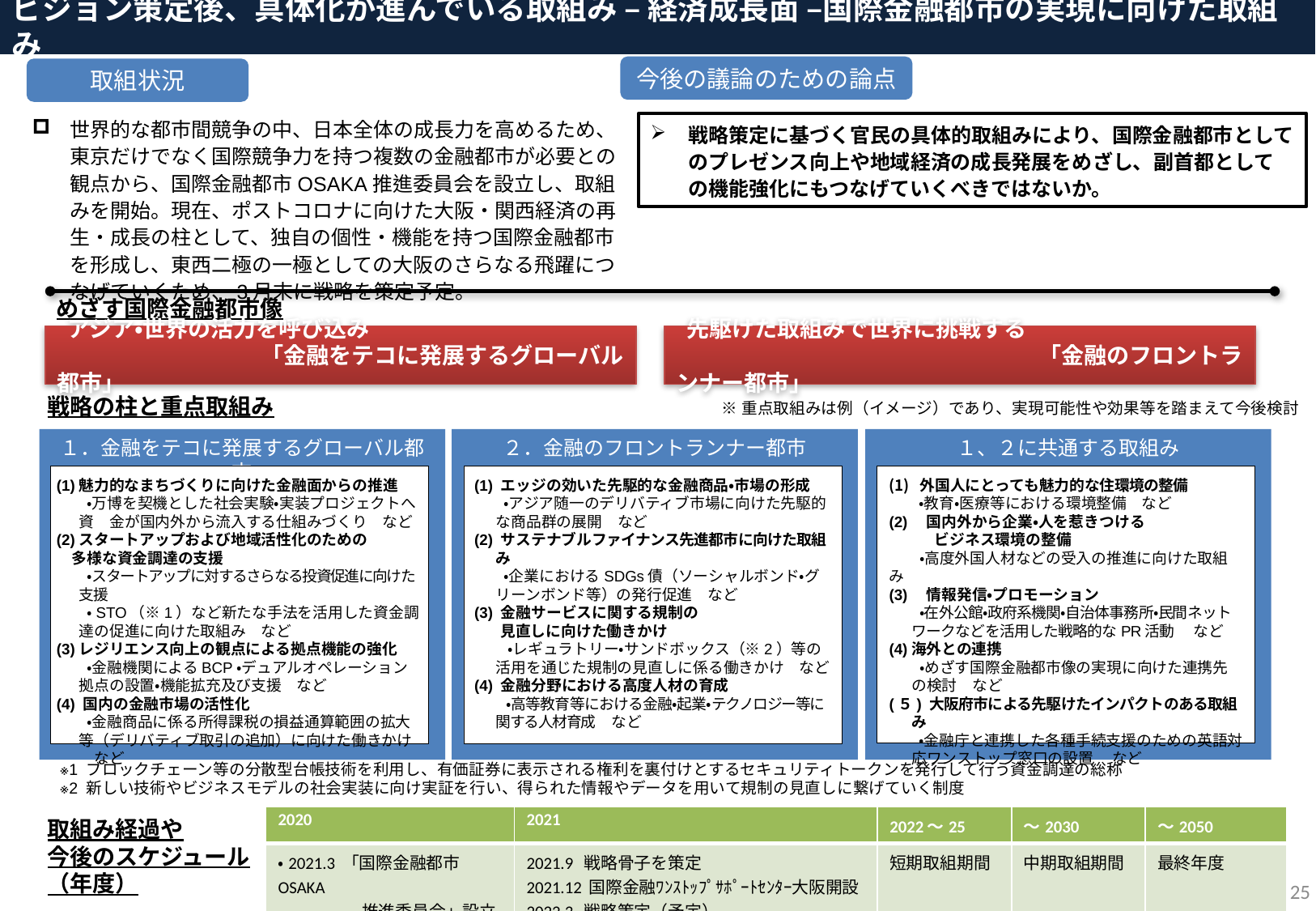

ビジョン策定後、具体化が進んでいる取組み – 経済成長面 –国際金融都市の実現に向けた取組み
今後の議論のための論点
取組状況
世界的な都市間競争の中、日本全体の成長力を高めるため、東京だけでなく国際競争力を持つ複数の金融都市が必要との観点から、国際金融都市OSAKA推進委員会を設立し、取組みを開始。現在、ポストコロナに向けた大阪・関西経済の再生・成長の柱として、独自の個性・機能を持つ国際金融都市を形成し、東西二極の一極としての大阪のさらなる飛躍につなげていくため、3月末に戦略を策定予定。

戦略策定に基づく官民の具体的取組みにより、国際金融都市としてのプレゼンス向上や地域経済の成長発展をめざし、副首都としての機能強化にもつなげていくべきではないか。
めざす国際金融都市像
 アジア・世界の活力を呼び込み
　　　　　　　　　「金融をテコに発展するグローバル都市」
 先駆けた取組みで世界に挑戦する
　　　　　　　　　　　　　　　　「金融のフロントランナー都市」
戦略の柱と重点取組み
※重点取組みは例（イメージ）であり、実現可能性や効果等を踏まえて今後検討
１．金融をテコに発展するグローバル都市
２．金融のフロントランナー都市
１、２に共通する取組み
(1)魅力的なまちづくりに向けた金融面からの推進
　　・万博を契機とした社会実験・実装プロジェクトへ資　金が国内外から流入する仕組みづくり　など
(2)スタートアップおよび地域活性化のための
　多様な資金調達の支援
　　・スタートアップに対するさらなる投資促進に向けた支援
　　・STO（※1）など新たな手法を活用した資金調達の促進に向けた取組み　など
(3)レジリエンス向上の観点による拠点機能の強化
　　・金融機関によるBCP・デュアルオペレーション拠点の設置・機能拡充及び支援　など
(4) 国内の金融市場の活性化
　　・金融商品に係る所得課税の損益通算範囲の拡大等（デリバティブ取引の追加）に向けた働きかけ   　など
 (1) エッジの効いた先駆的な金融商品・市場の形成
　　 ・アジア随一のデリバティブ市場に向けた先駆的な商品群の展開　など
 (2) サステナブルファイナンス先進都市に向けた取組み
　 　・企業におけるSDGs債（ソーシャルボンド・グリーンボンド等）の発行促進　など
 (3) 金融サービスに関する規制の
　　見直しに向けた働きかけ
 　　・レギュラトリー・サンドボックス（※2）等の活用を通じた規制の見直しに係る働きかけ　など
 (4) 金融分野における高度人材の育成
 　　・高等教育等における金融・起業・テクノロジー等に関する人材育成　など
外国人にとっても魅力的な住環境の整備
　　・教育・医療等における環境整備　など
(2)　国内外から企業・人を惹きつける
　　　ビジネス環境の整備
　　・高度外国人材などの受入の推進に向けた取組み
(3)　情報発信・プロモーション
　　・在外公館・政府系機関・自治体事務所・民間ネットワークなどを活用した戦略的なPR活動 　など
(4)海外との連携
　　・めざす国際金融都市像の実現に向けた連携先の検討　など
(５) 大阪府市による先駆けたインパクトのある取組み
　　・金融庁と連携した各種手続支援のための英語対応ワンストップ窓口の設置 　など
※1 ブロックチェーン等の分散型台帳技術を利用し、有価証券に表示される権利を裏付けとするセキュリティトークンを発行して行う資金調達の総称
※2 新しい技術やビジネスモデルの社会実装に向け実証を行い、得られた情報やデータを用いて規制の見直しに繋げていく制度
| 2020 | 2021 | 2022～25 | ～2030 | ～2050 |
| --- | --- | --- | --- | --- |
| ・2021.3 「国際金融都市OSAKA　　 　　　　　推進委員会」設立総会 | 2021.9 戦略骨子を策定 2021.12 国際金融ﾜﾝｽﾄｯﾌﾟｻﾎﾟｰﾄｾﾝﾀｰ大阪開設 2022.3 戦略策定（予定） | 短期取組期間 | 中期取組期間 | 最終年度 |
取組み経過や
今後のスケジュール
（年度）
25